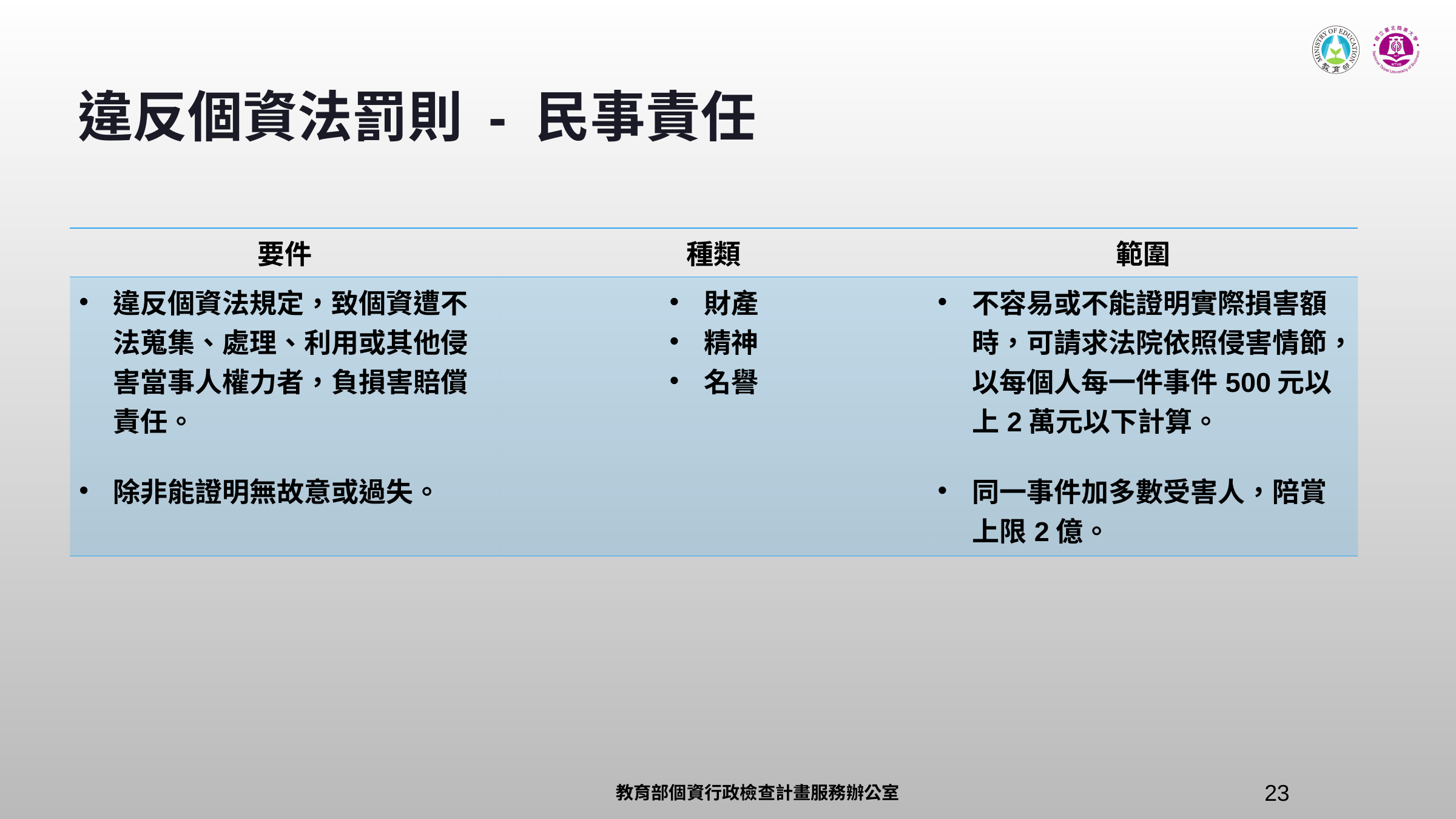

違反個資法罰則 - 民事責任

| 要件 | 種類 | 範圍 |
| --- | --- | --- |
| 違反個資法規定，致個資遭不法蒐集、處理、利用或其他侵害當事人權力者，負損害賠償責任。 除非能證明無故意或過失。 | 財產 精神 名譽 | 不容易或不能證明實際損害額時，可請求法院依照侵害情節，以每個人每一件事件500元以上2萬元以下計算。 同一事件加多數受害人，陪賞上限2億。 |